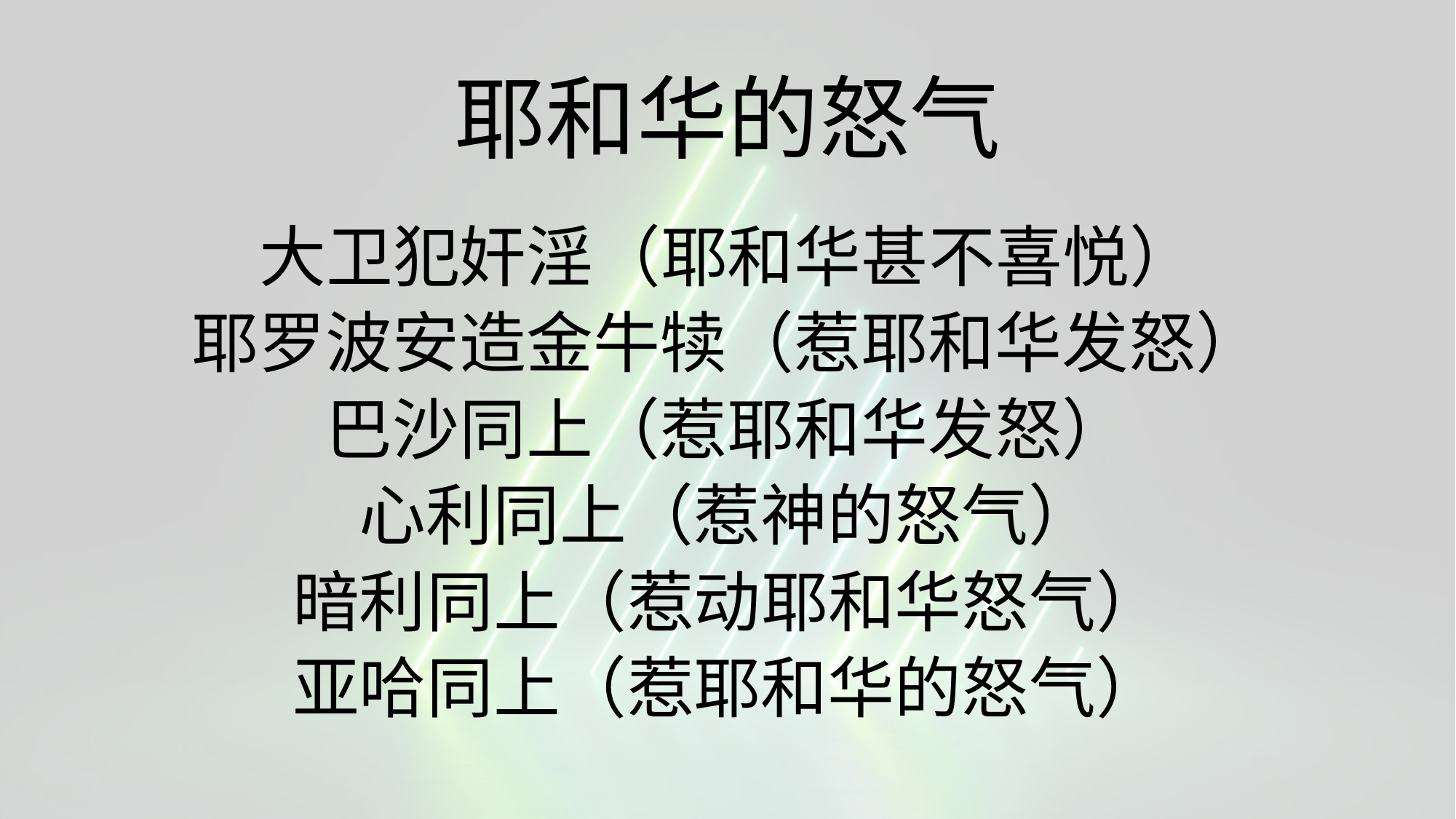

# 耶和华的怒气
大卫犯奸淫（耶和华甚不喜悦）
耶罗波安造金牛犊（惹耶和华发怒）
巴沙同上（惹耶和华发怒）
心利同上（惹神的怒气）
暗利同上（惹动耶和华怒气）
亚哈同上（惹耶和华的怒气）